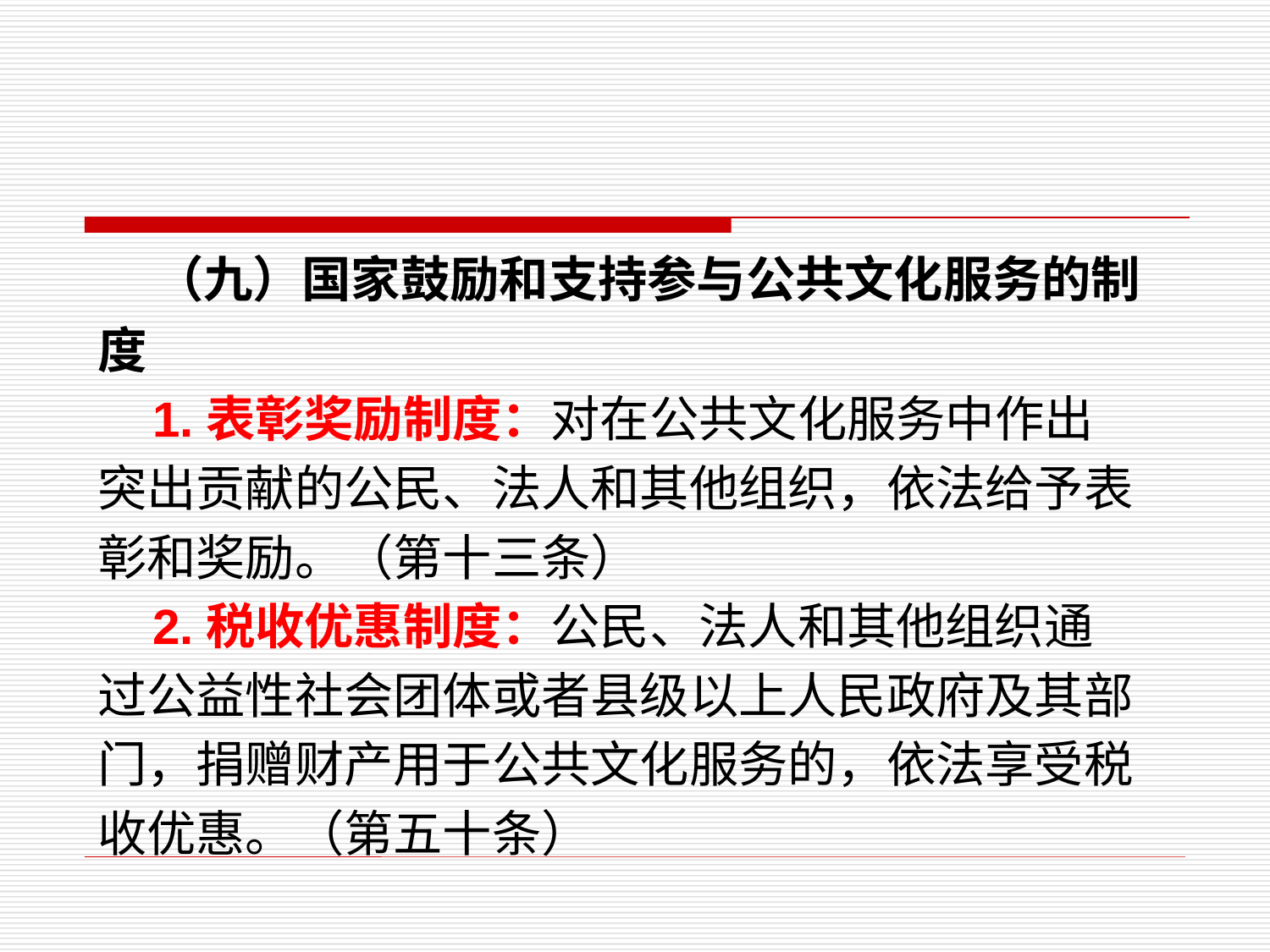

（九）国家鼓励和支持参与公共文化服务的制
度
    1.表彰奖励制度：对在公共文化服务中作出
突出贡献的公民、法人和其他组织，依法给予表
彰和奖励。（第十三条）
    2.税收优惠制度：公民、法人和其他组织通
过公益性社会团体或者县级以上人民政府及其部
门，捐赠财产用于公共文化服务的，依法享受税
收优惠。（第五十条）